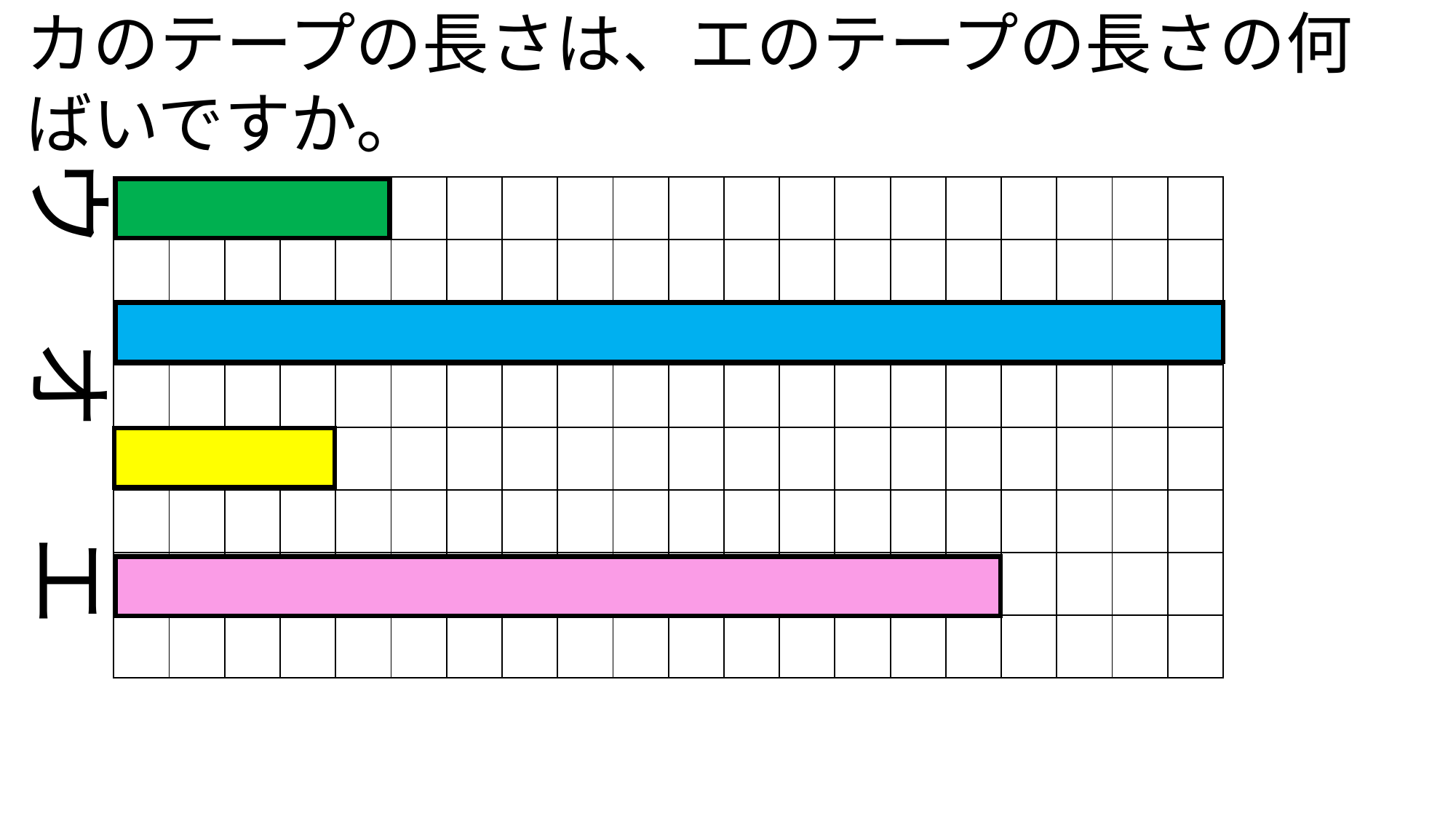

カのテープの長さは、エのテープの長さの何ばいですか。
ウ　オ　　エ　カ
|  |  |  |  |  |  |  |  |  |  |  |  |  |  |  |  |  |  |  |  |
| --- | --- | --- | --- | --- | --- | --- | --- | --- | --- | --- | --- | --- | --- | --- | --- | --- | --- | --- | --- |
|  |  |  |  |  |  |  |  |  |  |  |  |  |  |  |  |  |  |  |  |
|  |  |  |  |  |  |  |  |  |  |  |  |  |  |  |  |  |  |  |  |
|  |  |  |  |  |  |  |  |  |  |  |  |  |  |  |  |  |  |  |  |
|  |  |  |  |  |  |  |  |  |  |  |  |  |  |  |  |  |  |  |  |
|  |  |  |  |  |  |  |  |  |  |  |  |  |  |  |  |  |  |  |  |
|  |  |  |  |  |  |  |  |  |  |  |  |  |  |  |  |  |  |  |  |
|  |  |  |  |  |  |  |  |  |  |  |  |  |  |  |  |  |  |  |  |